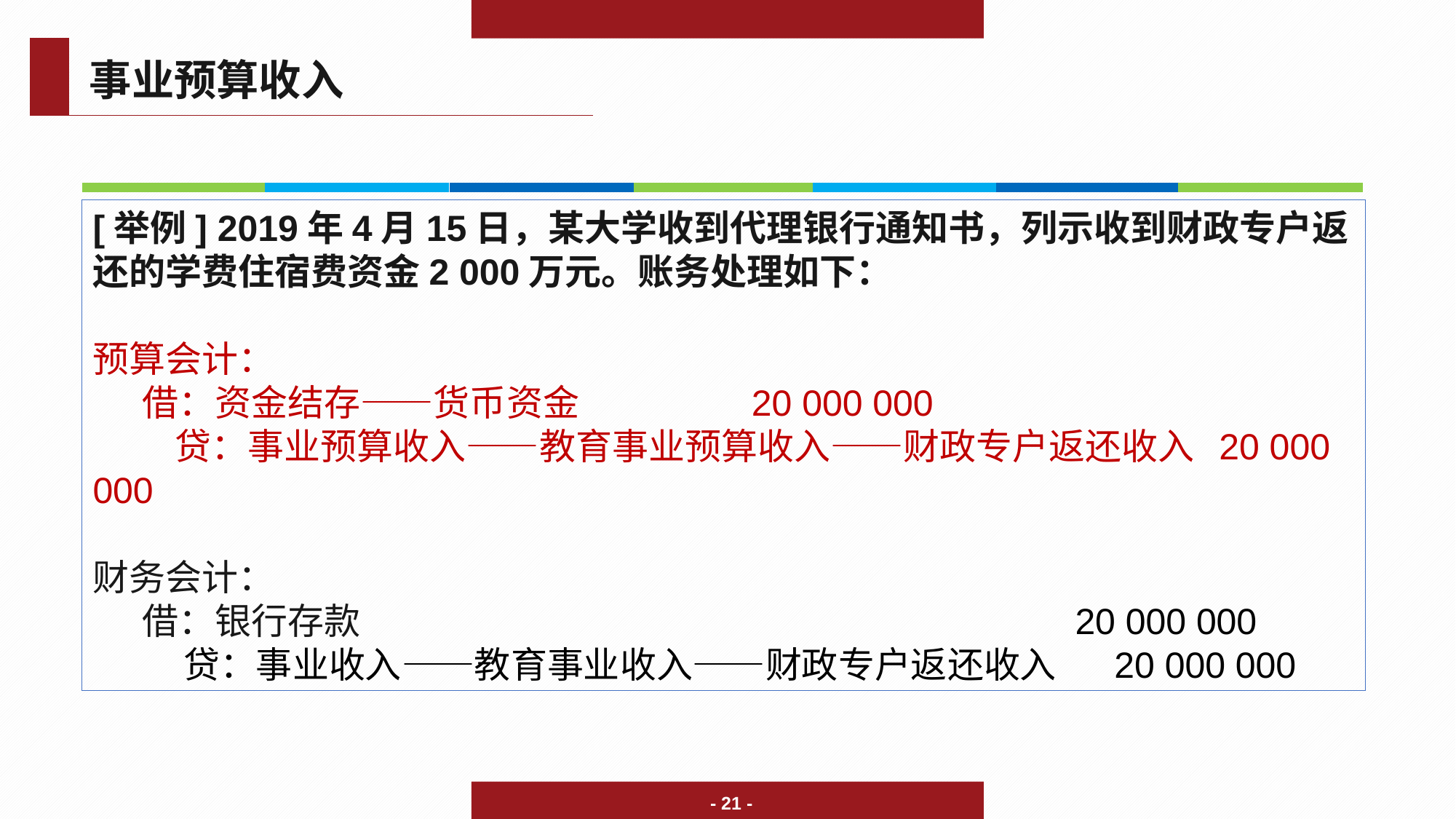

事业预算收入

[举例] 2019年4月15日，某大学收到代理银行通知书，列示收到财政专户返还的学费住宿费资金2 000万元。账务处理如下：

预算会计：
     借：资金结存——货币资金                    20 000 000
         贷：事业预算收入——教育事业预算收入——财政专户返还收入  20 000 000

财务会计：
     借：银行存款                              			             		20 000 000
          贷：事业收入——教育事业收入——财政专户返还收入      20 000 000

- 21 -